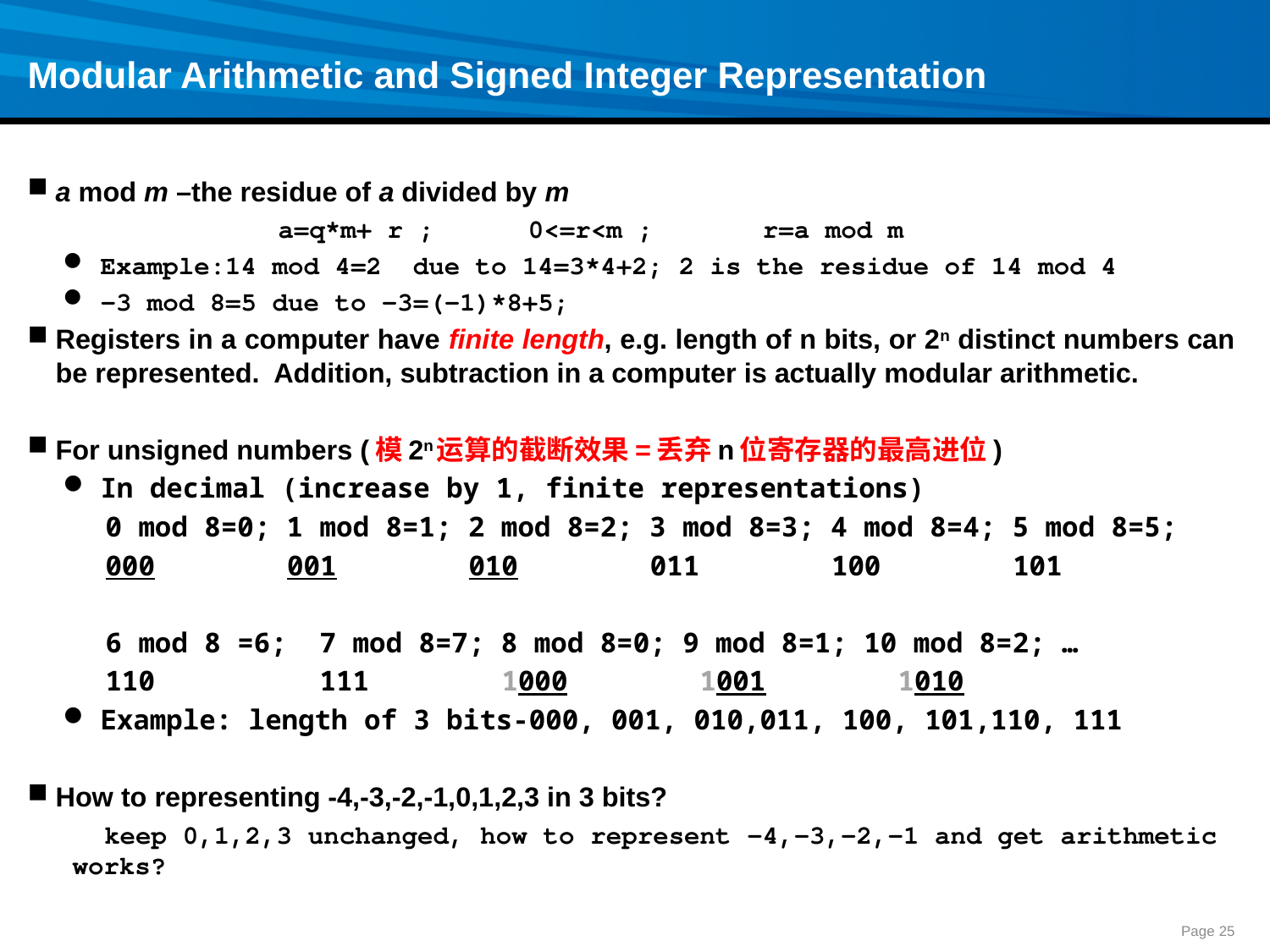

# Modular Arithmetic and Signed Integer Representation
a mod m –the residue of a divided by m
                a=q*m+ r ;      0<=r<m ;       r=a mod m
Example:14 mod 4=2  due to 14=3*4+2; 2 is the residue of 14 mod 4
-3 mod 8=5 due to -3=(-1)*8+5;
Registers in a computer have finite length, e.g. length of n bits, or 2n distinct numbers can be represented.  Addition, subtraction in a computer is actually modular arithmetic.

For unsigned numbers (模2n运算的截断效果=丢弃n位寄存器的最高进位)
In decimal (increase by 1, finite representations)
  0 mod 8=0; 1 mod 8=1; 2 mod 8=2; 3 mod 8=3; 4 mod 8=4; 5 mod 8=5;
  000        001        010        011        100        101

  6 mod 8 =6;  7 mod 8=7; 8 mod 8=0; 9 mod 8=1; 10 mod 8=2; …
  110          111        1000        1001        1010
Example: length of 3 bits-000, 001, 010,011, 100, 101,110, 111

How to representing -4,-3,-2,-1,0,1,2,3 in 3 bits?
  keep 0,1,2,3 unchanged, how to represent -4,-3,-2,-1 and get arithmetic  works?

Page 25